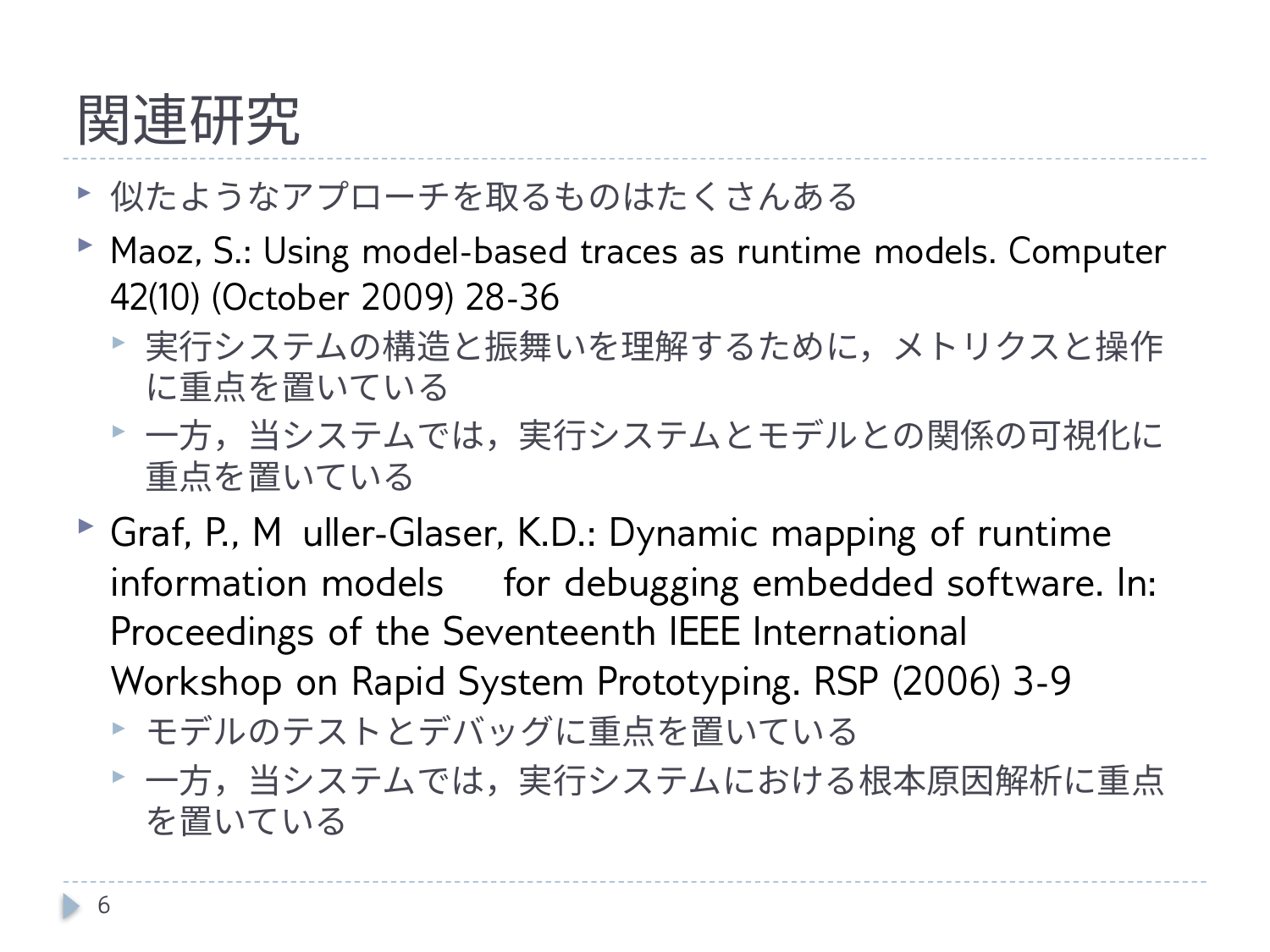

# 関連研究
似たようなアプローチを取るものはたくさんある
Maoz, S.: Using model-based traces as runtime models. Computer 42(10) (October 2009) 28-36
実行システムの構造と振舞いを理解するために，メトリクスと操作に重点を置いている
一方，当システムでは，実行システムとモデルとの関係の可視化に重点を置いている
Graf, P., Muller-Glaser, K.D.: Dynamic mapping of runtime information models　for debugging embedded software. In: Proceedings of the Seventeenth IEEE International　Workshop on Rapid System Prototyping. RSP (2006) 3-9
モデルのテストとデバッグに重点を置いている
一方，当システムでは，実行システムにおける根本原因解析に重点を置いている
6